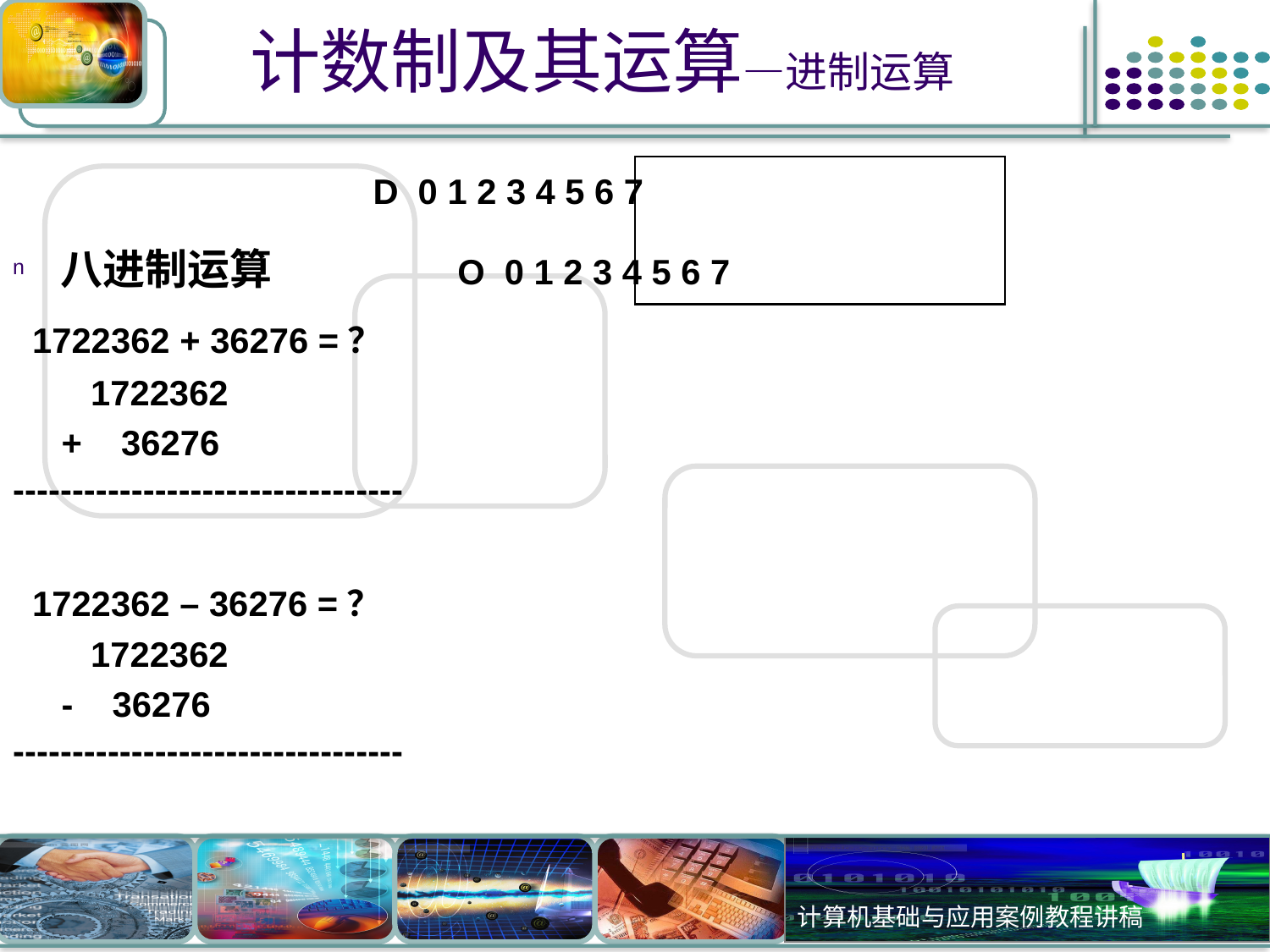

# 计数制及其运算—进制运算

                                     D  0 1 2 3 4 5 6 7
八进制运算                      O  0 1 2 3 4 5 6 7
  1722362 + 36276 =？
        1722362
     +    36276
---------------------------------

  1722362 – 36276 =？
        1722362
     -    36276
---------------------------------